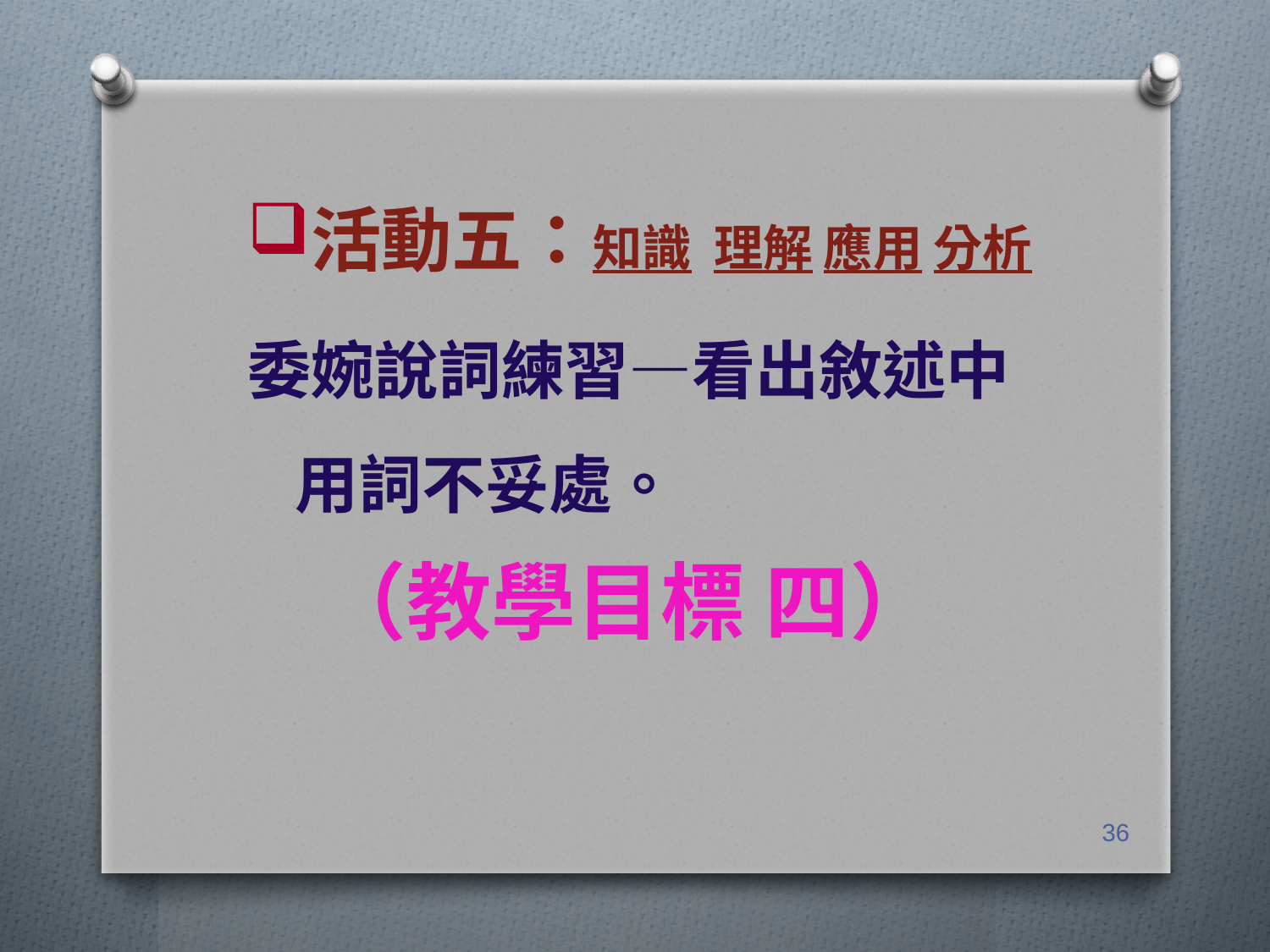

活動五：知識  理解 應用 分析
委婉說詞練習—看出敘述中用詞不妥處。
# （教學目標 四）
36